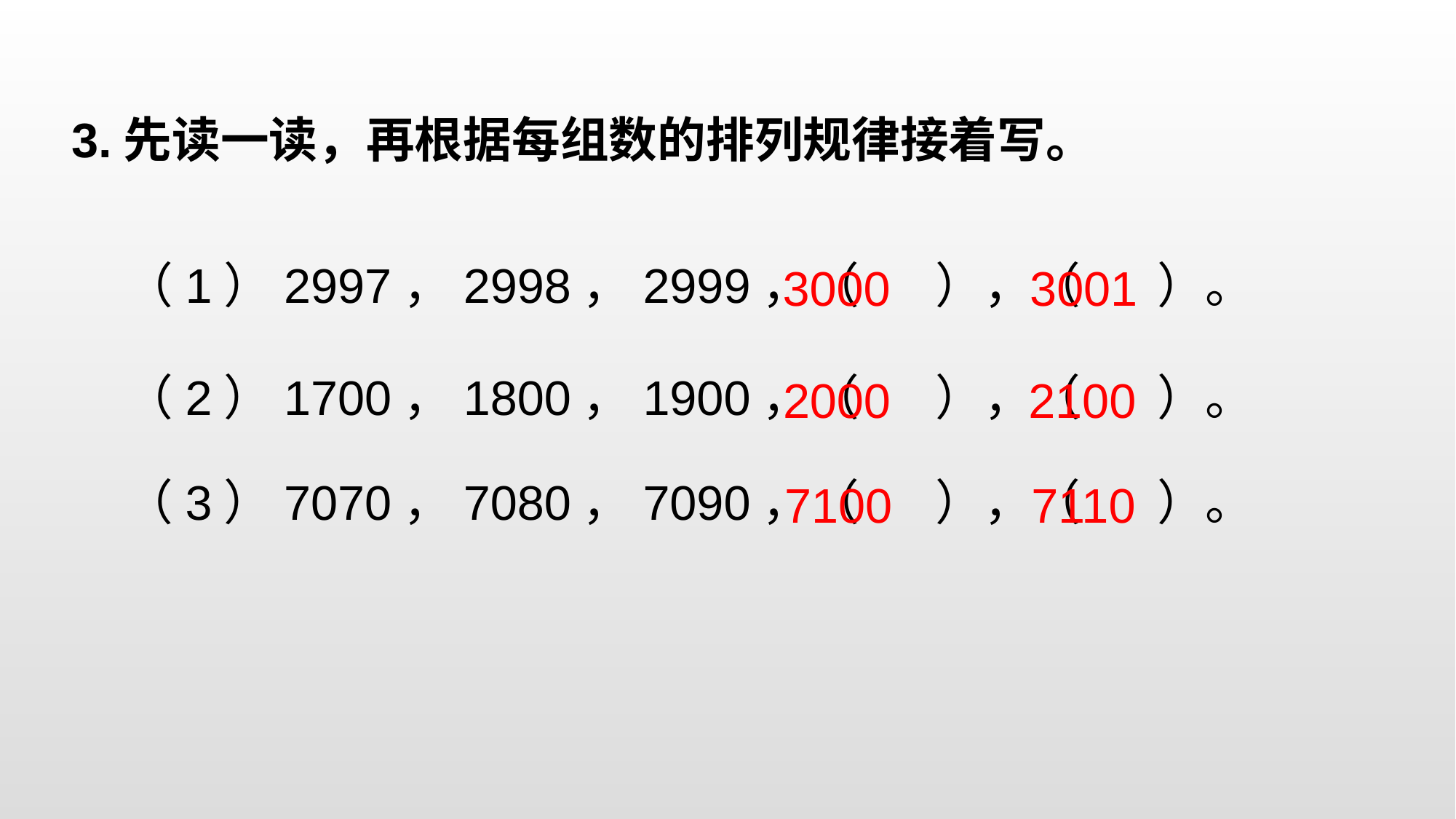

3.先读一读，再根据每组数的排列规律接着写。
（1）2997，2998，2999，（       ），（       ）。
3000
3001
（2）1700，1800，1900，（       ），（       ）。
2000
2100
（3）7070，7080，7090，（       ），（       ）。
7100
7110